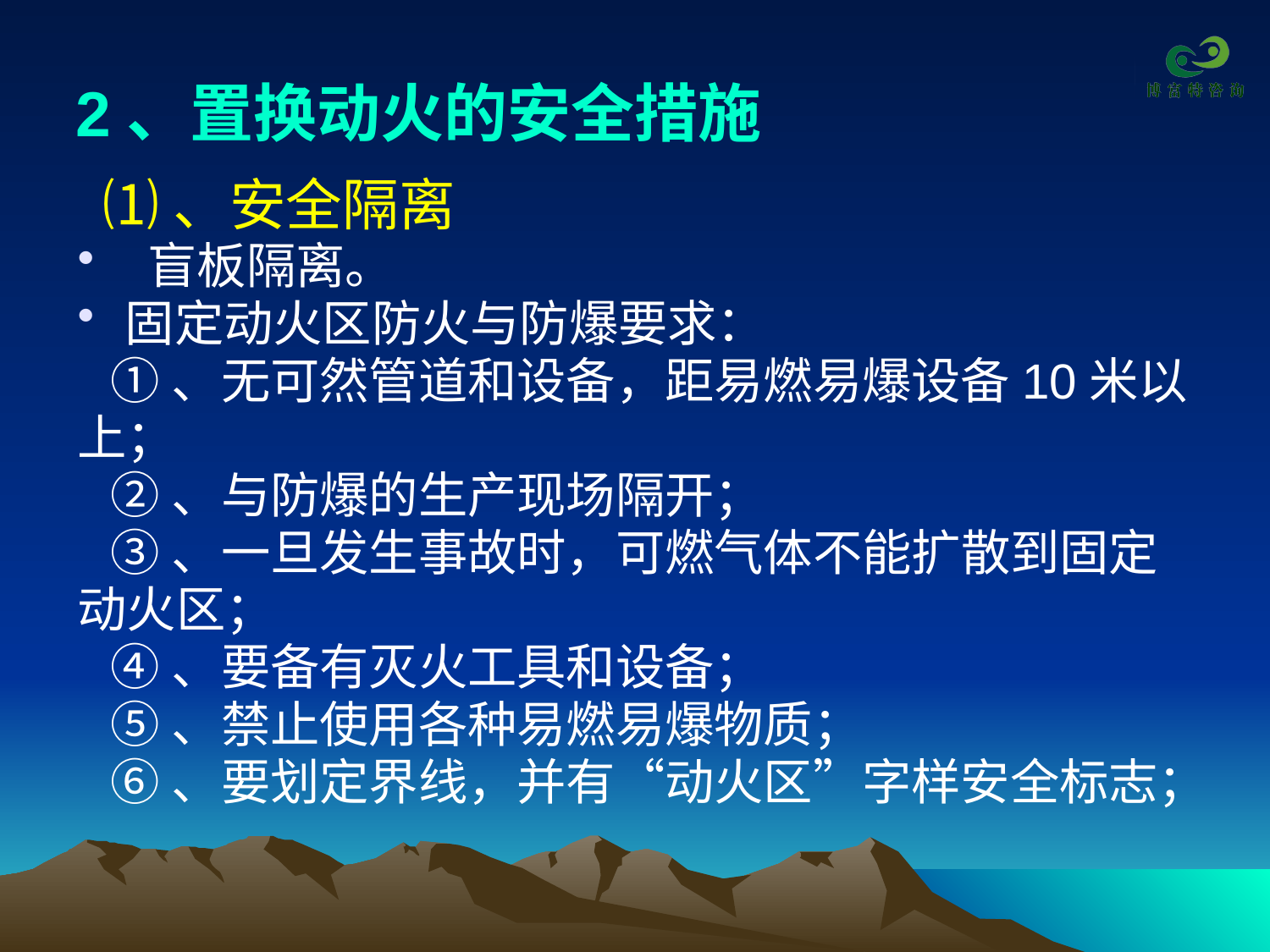

# 2、置换动火的安全措施
  ⑴、安全隔离
 盲板隔离。
固定动火区防火与防爆要求：
   ①、无可然管道和设备，距易燃易爆设备10米以
上；
   ②、与防爆的生产现场隔开；
   ③、一旦发生事故时，可燃气体不能扩散到固定
动火区；
   ④、要备有灭火工具和设备；
   ⑤、禁止使用各种易燃易爆物质；
   ⑥、要划定界线，并有“动火区”字样安全标志；